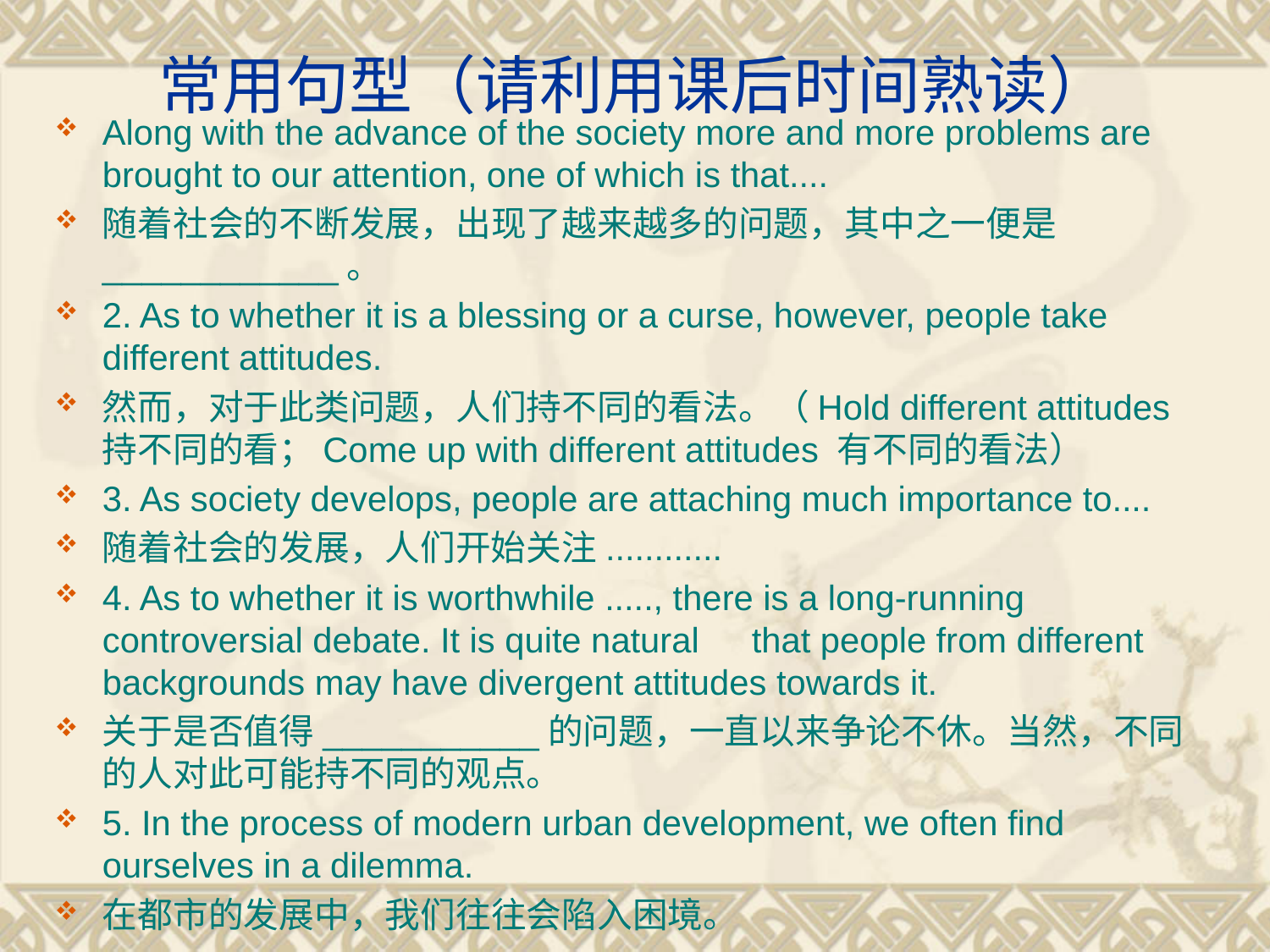

# 常用句型（请利用课后时间熟读）
Along with the advance of the society more and more problems are brought to our attention, one of which is that....
随着社会的不断发展，出现了越来越多的问题，其中之一便是____________。
2. As to whether it is a blessing or a curse, however, people take different attitudes.
然而，对于此类问题，人们持不同的看法。（Hold different attitudes 持不同的看；Come up with different attitudes 有不同的看法）
3. As society develops, people are attaching much importance to....
随着社会的发展，人们开始关注............
4. As to whether it is worthwhile ....., there is a long-running controversial debate. It is quite natural　that people from different backgrounds may have divergent attitudes towards it.
关于是否值得___________的问题，一直以来争论不休。当然，不同的人对此可能持不同的观点。
5. In the process of modern urban development, we often find ourselves in a dilemma.
在都市的发展中，我们往往会陷入困境。